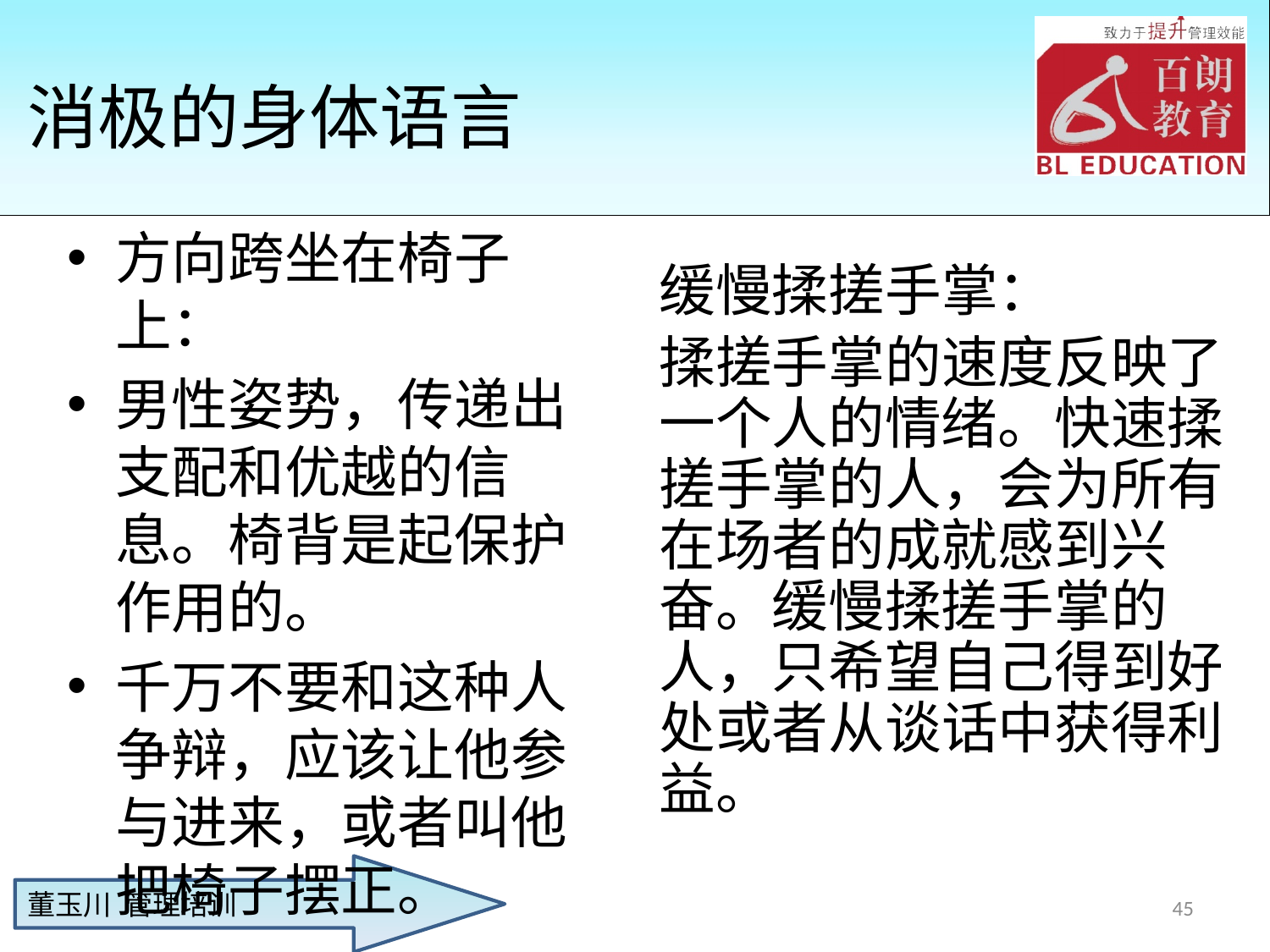

# 消极的身体语言
方向跨坐在椅子上：
男性姿势，传递出支配和优越的信息。椅背是起保护作用的。
千万不要和这种人争辩，应该让他参与进来，或者叫他把椅子摆正。
缓慢揉搓手掌：
揉搓手掌的速度反映了一个人的情绪。快速揉搓手掌的人，会为所有在场者的成就感到兴奋。缓慢揉搓手掌的人，只希望自己得到好处或者从谈话中获得利益。
45